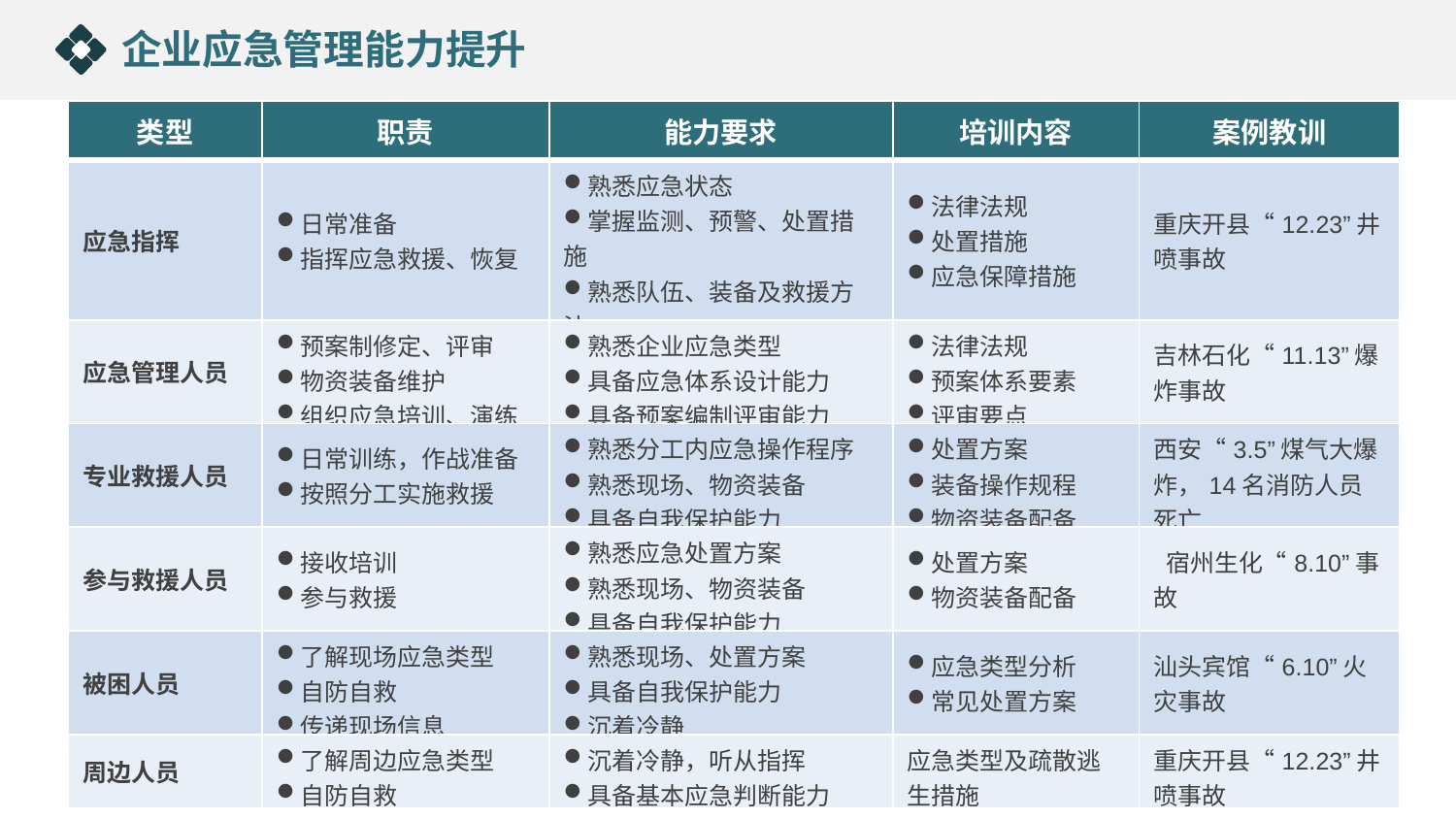

企业应急管理能力提升
| 类型 | 职责 | 能力要求 | 培训内容 | 案例教训 |
| --- | --- | --- | --- | --- |
| 应急指挥 | 日常准备 指挥应急救援、恢复 | 熟悉应急状态 掌握监测、预警、处置措施 熟悉队伍、装备及救援方法 | 法律法规 处置措施 应急保障措施 | 重庆开县“12.23”井喷事故 |
| 应急管理人员 | 预案制修定、评审 物资装备维护 组织应急培训、演练 | 熟悉企业应急类型 具备应急体系设计能力 具备预案编制评审能力 | 法律法规 预案体系要素 评审要点 | 吉林石化“11.13”爆炸事故 |
| 专业救援人员 | 日常训练，作战准备 按照分工实施救援 | 熟悉分工内应急操作程序 熟悉现场、物资装备 具备自我保护能力 | 处置方案 装备操作规程 物资装备配备 | 西安“3.5”煤气大爆炸，14名消防人员死亡 |
| 参与救援人员 | 接收培训 参与救援 | 熟悉应急处置方案 熟悉现场、物资装备 具备自我保护能力 | 处置方案 物资装备配备 | 宿州生化“8.10”事故 |
| 被困人员 | 了解现场应急类型 自防自救 传递现场信息 | 熟悉现场、处置方案 具备自我保护能力 沉着冷静 | 应急类型分析 常见处置方案 | 汕头宾馆“6.10”火灾事故 |
| 周边人员 | 了解周边应急类型 自防自救 | 沉着冷静，听从指挥 具备基本应急判断能力 | 应急类型及疏散逃生措施 | 重庆开县“12.23”井喷事故 |